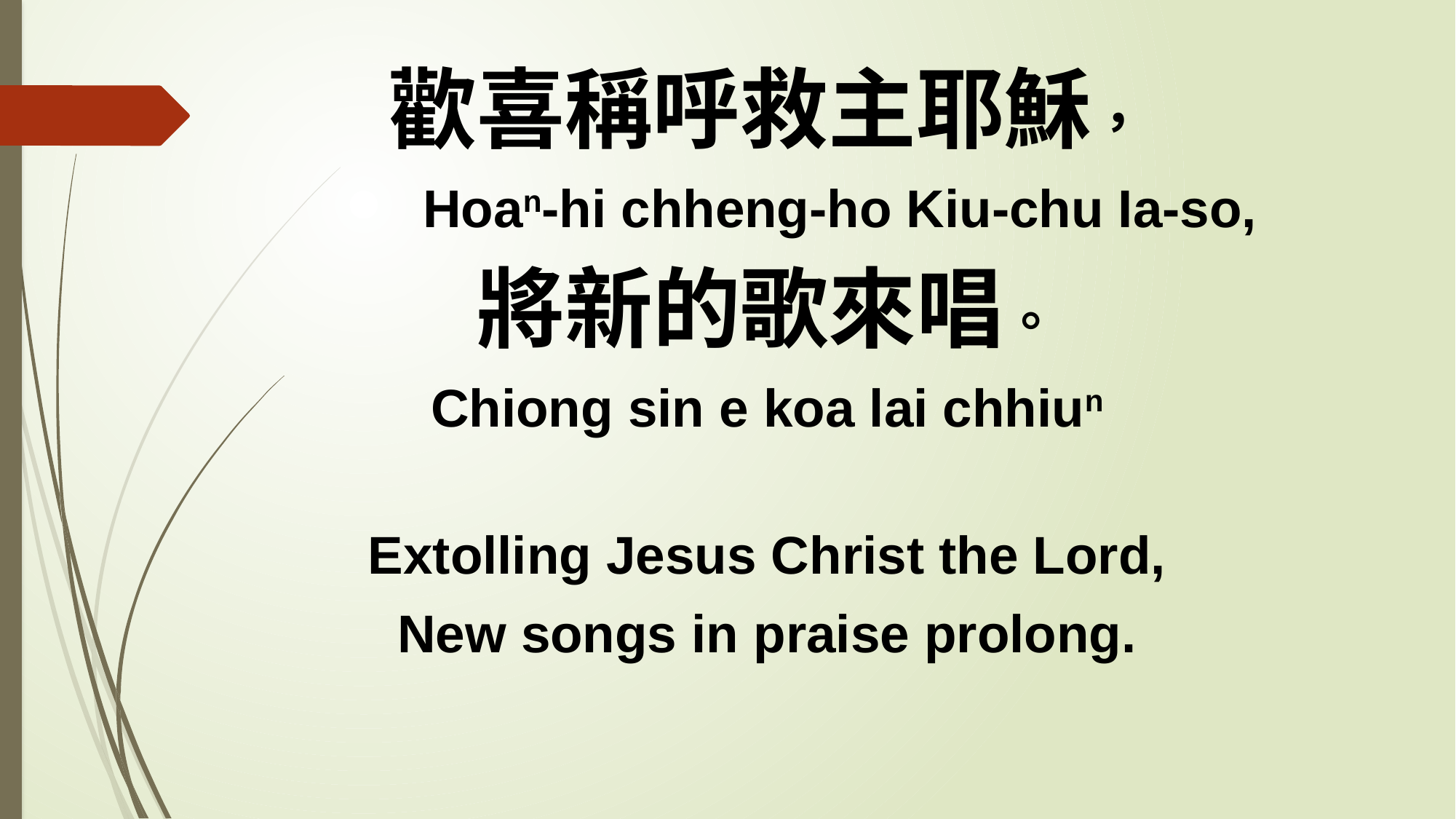

歡喜稱呼救主耶穌，
            Hoan-hi chheng-ho Kiu-chu Ia-so,
將新的歌來唱。
Chiong sin e koa lai chhiun

Extolling Jesus Christ the Lord,
New songs in praise prolong.